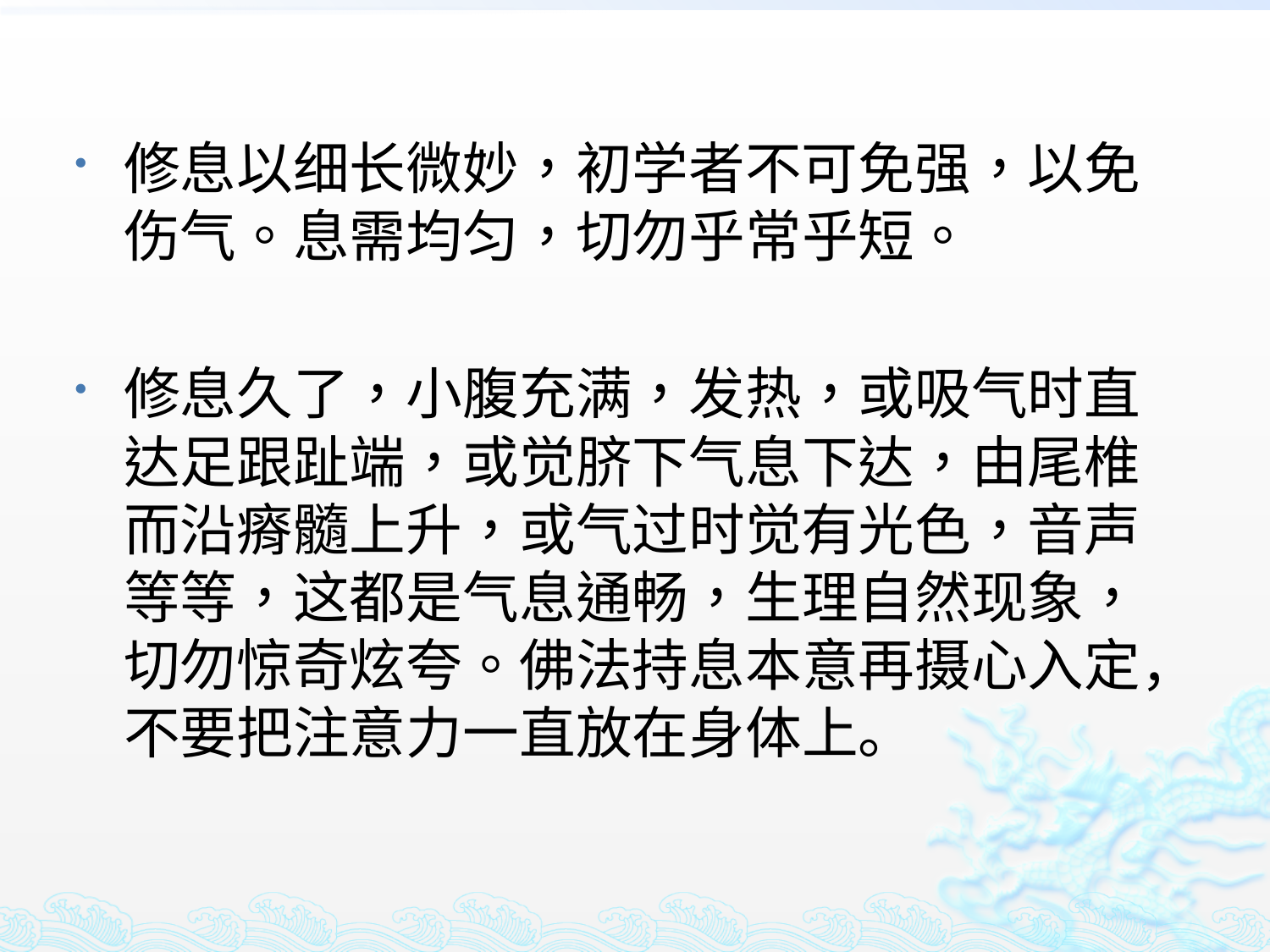

修息以细长微妙，初学者不可免强，以免伤气。息需均匀，切勿乎常乎短。

修息久了，小腹充满，发热，或吸气时直达足跟趾端，或觉脐下气息下达，由尾椎而沿瘠髓上升，或气过时觉有光色，音声等等，这都是气息通畅，生理自然现象，切勿惊奇炫夸。佛法持息本意再摄心入定，不要把注意力一直放在身体上。